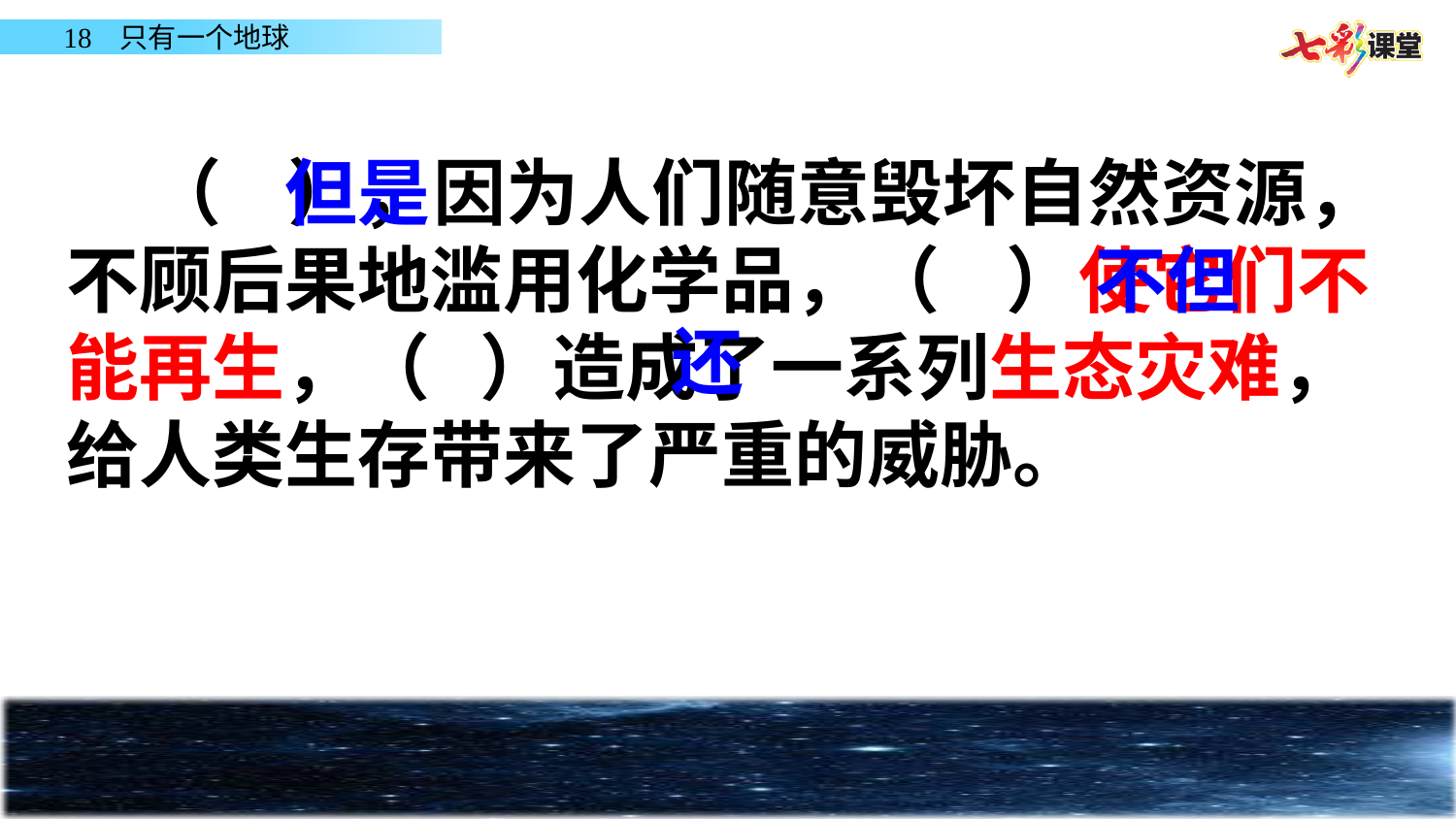

（    ），因为人们随意毁坏自然资源，不顾后果地滥用化学品，（    ）使它们不能再生，（   ）造成了一系列生态灾难，给人类生存带来了严重的威胁。
但是
不但
还